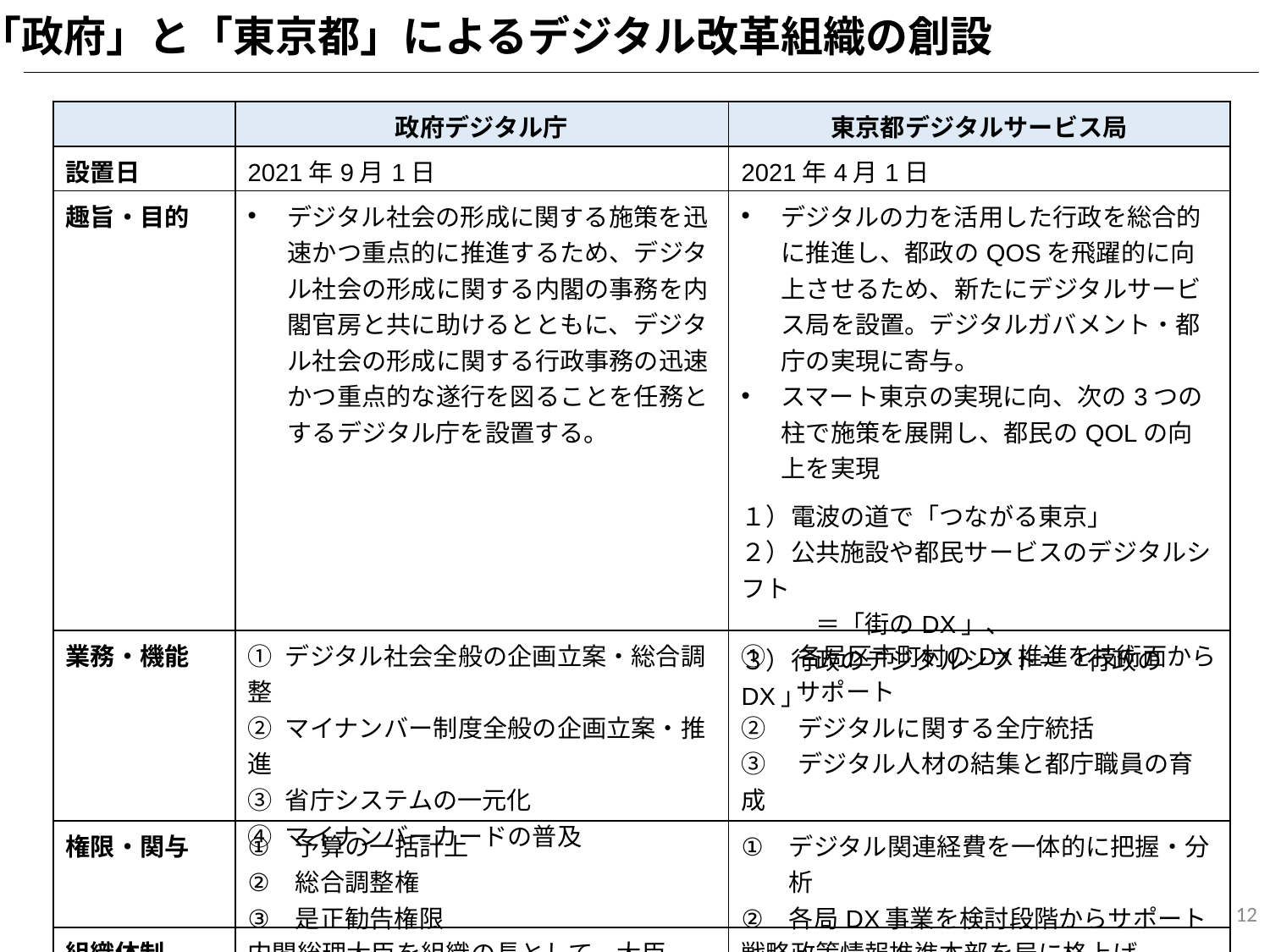

「政府」と「東京都」によるデジタル改革組織の創設
|  | 政府デジタル庁 | 東京都デジタルサービス局 |
| --- | --- | --- |
| 設置日 | 2021年9月1日 | 2021年4月1日 |
| 趣旨・目的 | デジタル社会の形成に関する施策を迅速かつ重点的に推進するため、デジタル社会の形成に関する内閣の事務を内閣官房と共に助けるとともに、デジタル社会の形成に関する行政事務の迅速かつ重点的な遂行を図ることを任務とするデジタル庁を設置する。 | デジタルの力を活用した行政を総合的に推進し、都政のQOSを飛躍的に向上させるため、新たにデジタルサービス局を設置。デジタルガバメント・都庁の実現に寄与。 スマート東京の実現に向、次の3つの柱で施策を展開し、都民のQOLの向上を実現 １）電波の道で「つながる東京」 ２）公共施設や都民サービスのデジタルシフト 　　　＝「街のDX」、 ３）行政のデジタルシフト＝「行政のDX」 |
| 業務・機能 | ① デジタル社会全般の企画立案・総合調整 ② マイナンバー制度全般の企画立案・推進 ③ 省庁システムの一元化 ④ マイナンバーカードの普及 | ①　各局区市町村のDX推進を技術面から 　　 サポート ②　デジタルに関する全庁統括 ③　デジタル人材の結集と都庁職員の育成 |
| 権限・関与 | 予算の一括計上 総合調整権 是正勧告権限 | デジタル関連経費を一体的に把握・分析 各局DX事業を検討段階からサポート |
| 組織体制 | 内閣総理大臣を組織の長として、大臣、副大臣、政務官、デジタル監、審議官を置く。 | 戦略政策情報推進本部を局に格上げ ※大阪府でいうところの「部」に格上げ |
| 職員数 | 500名（約100人の民間人材を登用） | 180名（官民交流を積極的に推進） |
| R３年度予算 | 368億円 | 205億円 |
12